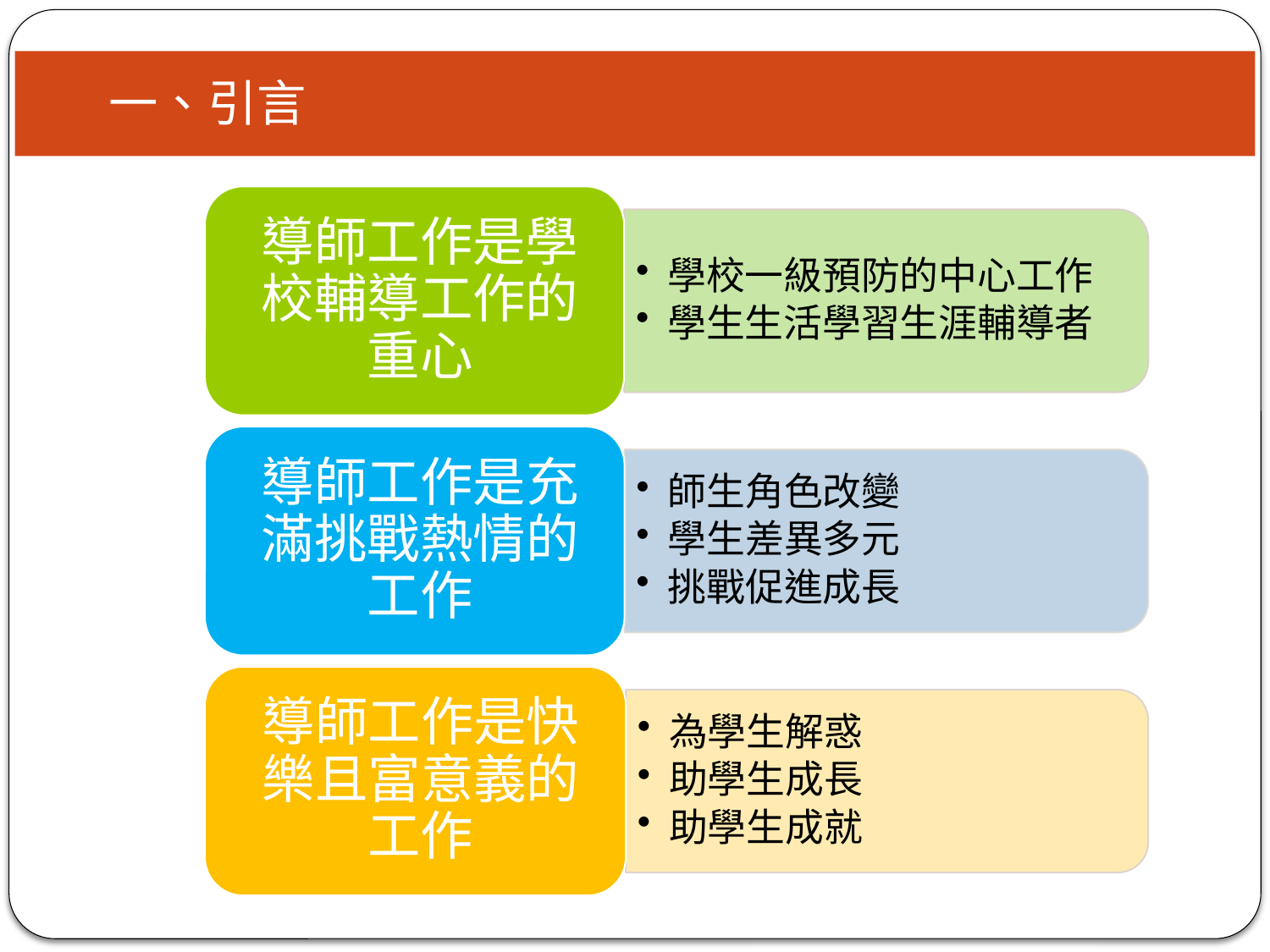

一、引言
一、引言
學校一級預防的中心工作
學生生活學習生涯輔導者
導師工作是學校輔導工作的重心
師生角色改變
學生差異多元
挑戰促進成長
導師工作是充滿挑戰熱情的工作
為學生解惑
助學生成長
助學生成就
導師工作是快樂且富意義的工作